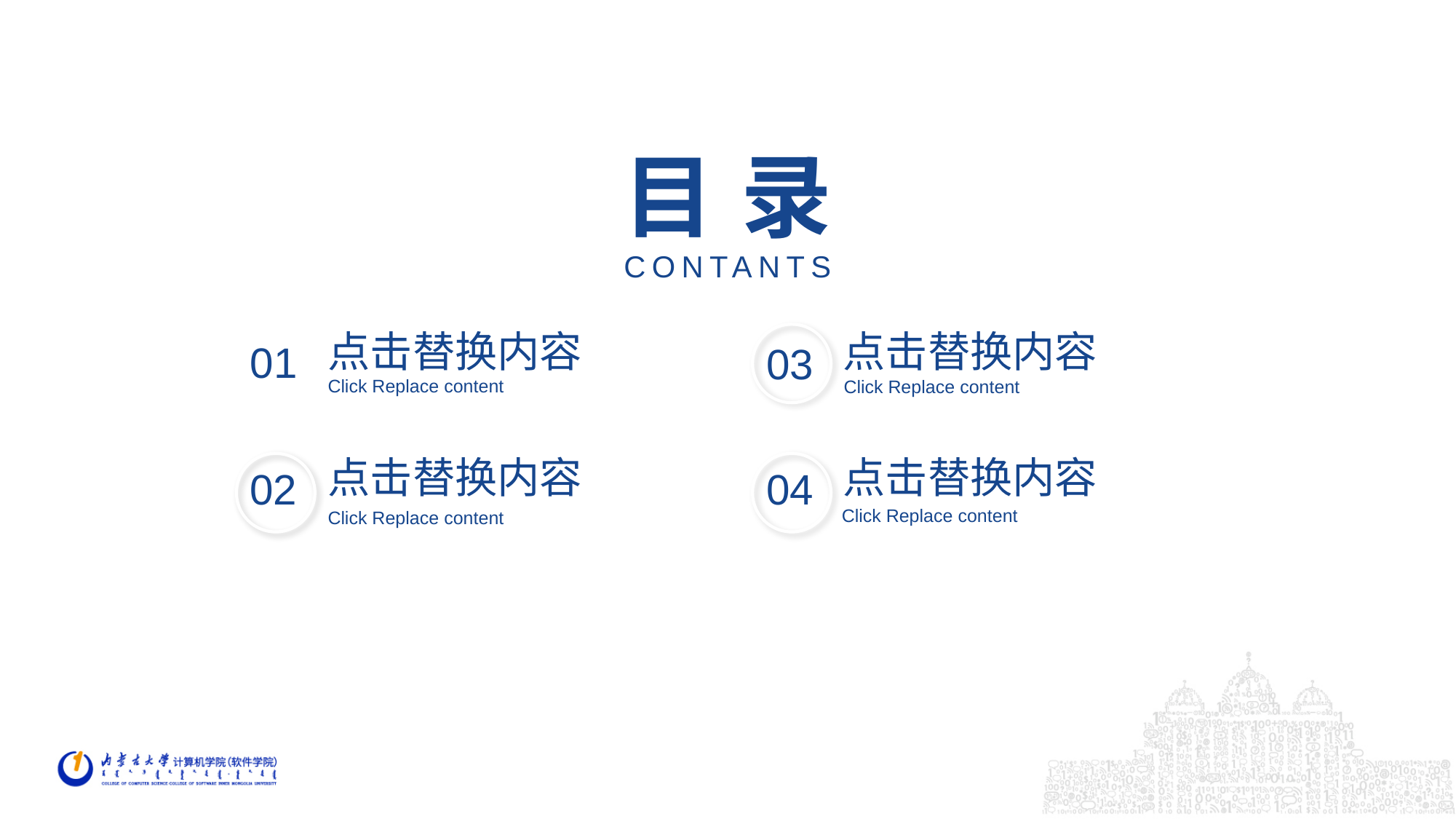

目 录
CONTANTS
点击替换内容
点击替换内容

01
03
Click Replace content
Click Replace content
点击替换内容
点击替换内容

02
04
Click Replace content
Click Replace content